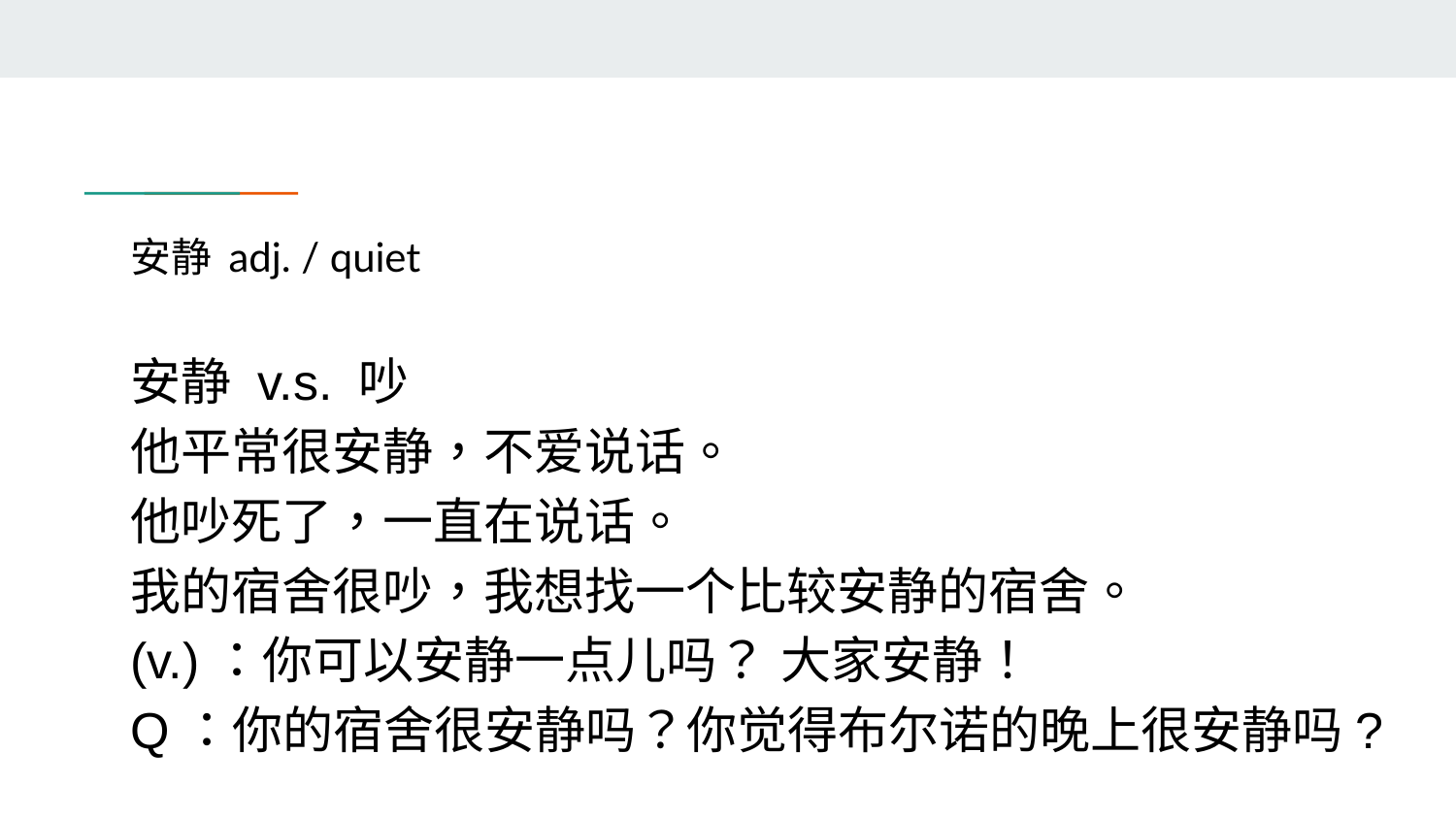

# 安静 adj. / quiet
安静 v.s. 吵
他平常很安静，不爱说话。
他吵死了，一直在说话。
我的宿舍很吵，我想找一个比较安静的宿舍。
(v.)：你可以安静一点儿吗？ 大家安静！
Q：你的宿舍很安静吗？你觉得布尔诺的晚上很安静吗?